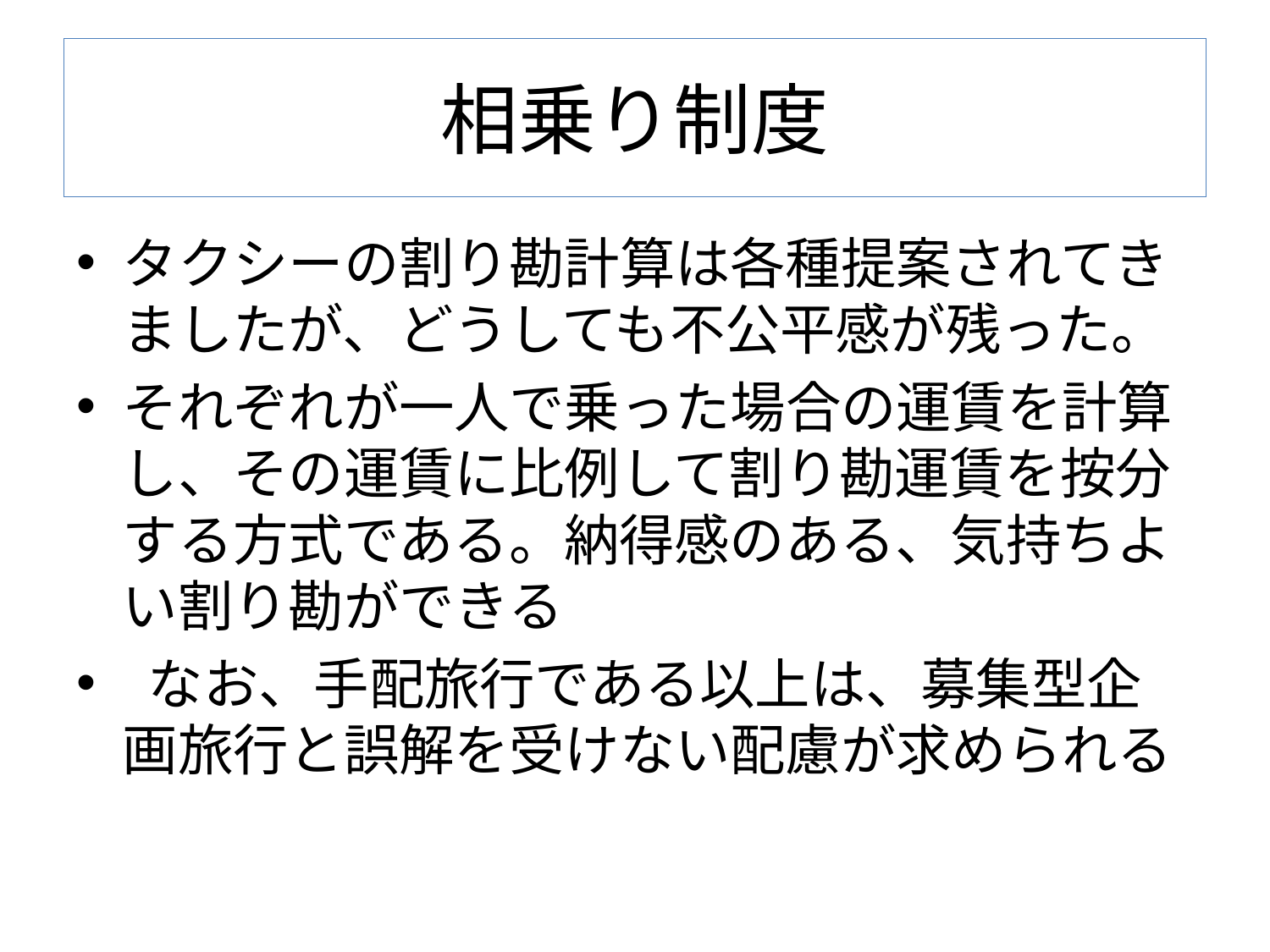

# 相乗り制度
タクシーの割り勘計算は各種提案されてきましたが、どうしても不公平感が残った。
それぞれが一人で乗った場合の運賃を計算し、その運賃に比例して割り勘運賃を按分する方式である。納得感のある、気持ちよい割り勘ができる
 なお、手配旅行である以上は、募集型企画旅行と誤解を受けない配慮が求められる